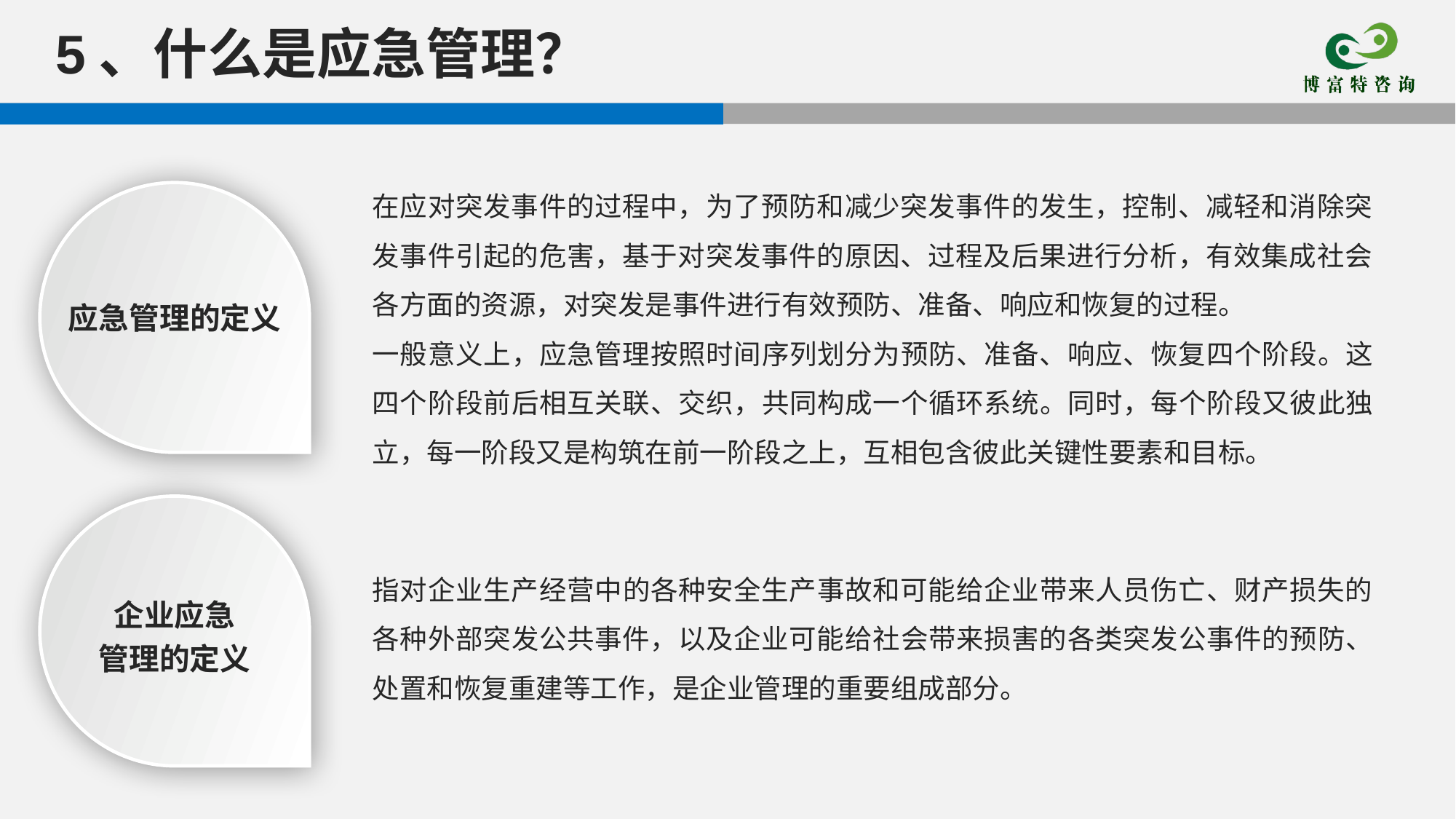

5、什么是应急管理？

在应对突发事件的过程中，为了预防和减少突发事件的发生，控制、减轻和消除突发事件引起的危害，基于对突发事件的原因、过程及后果进行分析，有效集成社会各方面的资源，对突发是事件进行有效预防、准备、响应和恢复的过程。
一般意义上，应急管理按照时间序列划分为预防、准备、响应、恢复四个阶段。这四个阶段前后相互关联、交织，共同构成一个循环系统。同时，每个阶段又彼此独立，每一阶段又是构筑在前一阶段之上，互相包含彼此关键性要素和目标。

应急管理的定义

指对企业生产经营中的各种安全生产事故和可能给企业带来人员伤亡、财产损失的各种外部突发公共事件，以及企业可能给社会带来损害的各类突发公事件的预防、处置和恢复重建等工作，是企业管理的重要组成部分。
企业应急
管理的定义